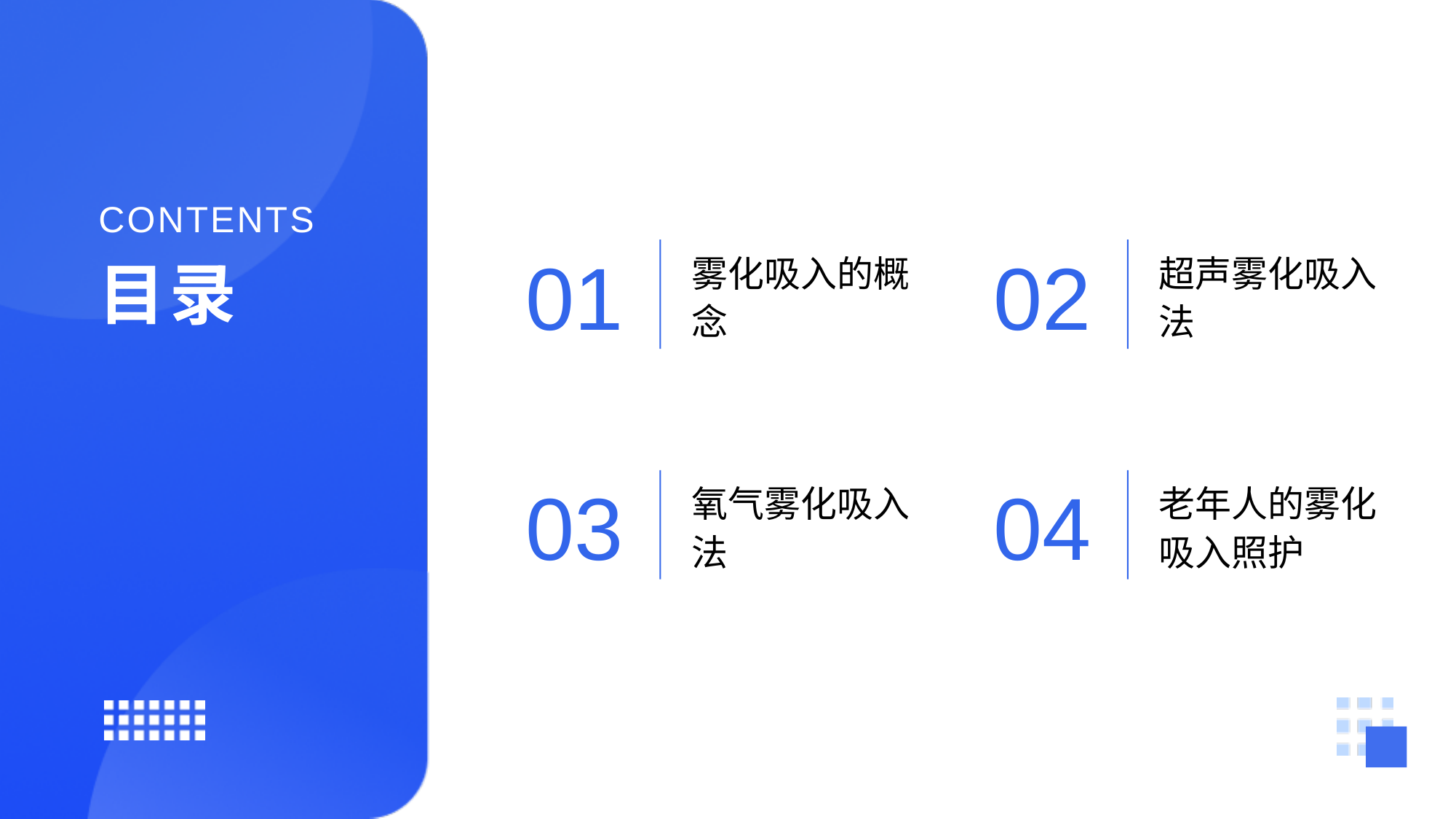

CONTENTS
01
02

雾化吸入的概念

超声雾化吸入法
03
04

氧气雾化吸入法

老年人的雾化吸入照护
目录